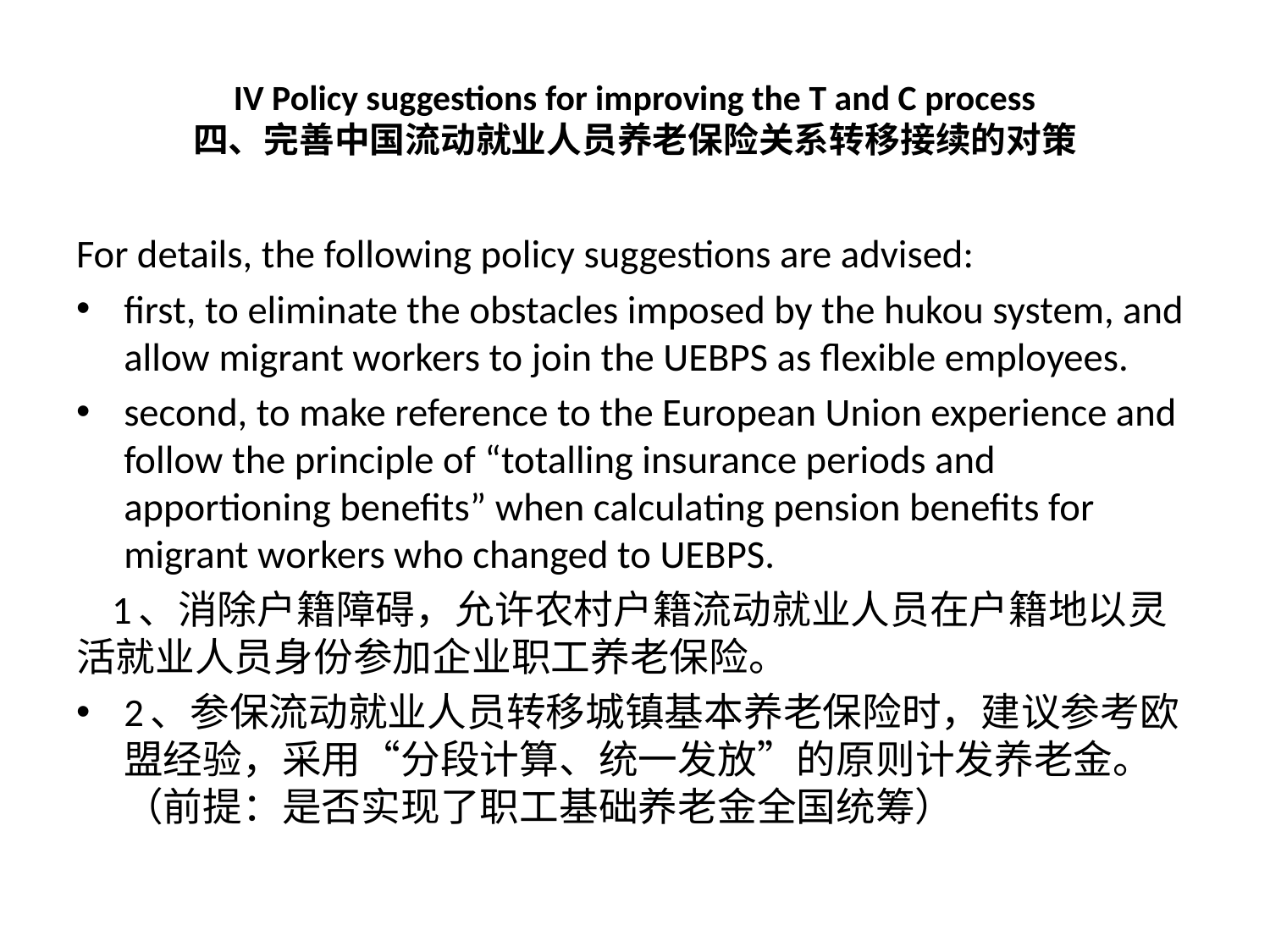

# IV Policy suggestions for improving the T and C process 四、完善中国流动就业人员养老保险关系转移接续的对策
For details, the following policy suggestions are advised:
first, to eliminate the obstacles imposed by the hukou system, and allow migrant workers to join the UEBPS as flexible employees.
second, to make reference to the European Union experience and follow the principle of “totalling insurance periods and apportioning benefits” when calculating pension benefits for migrant workers who changed to UEBPS.
    1、消除户籍障碍，允许农村户籍流动就业人员在户籍地以灵活就业人员身份参加企业职工养老保险。
2、参保流动就业人员转移城镇基本养老保险时，建议参考欧盟经验，采用“分段计算、统一发放”的原则计发养老金。（前提：是否实现了职工基础养老金全国统筹）